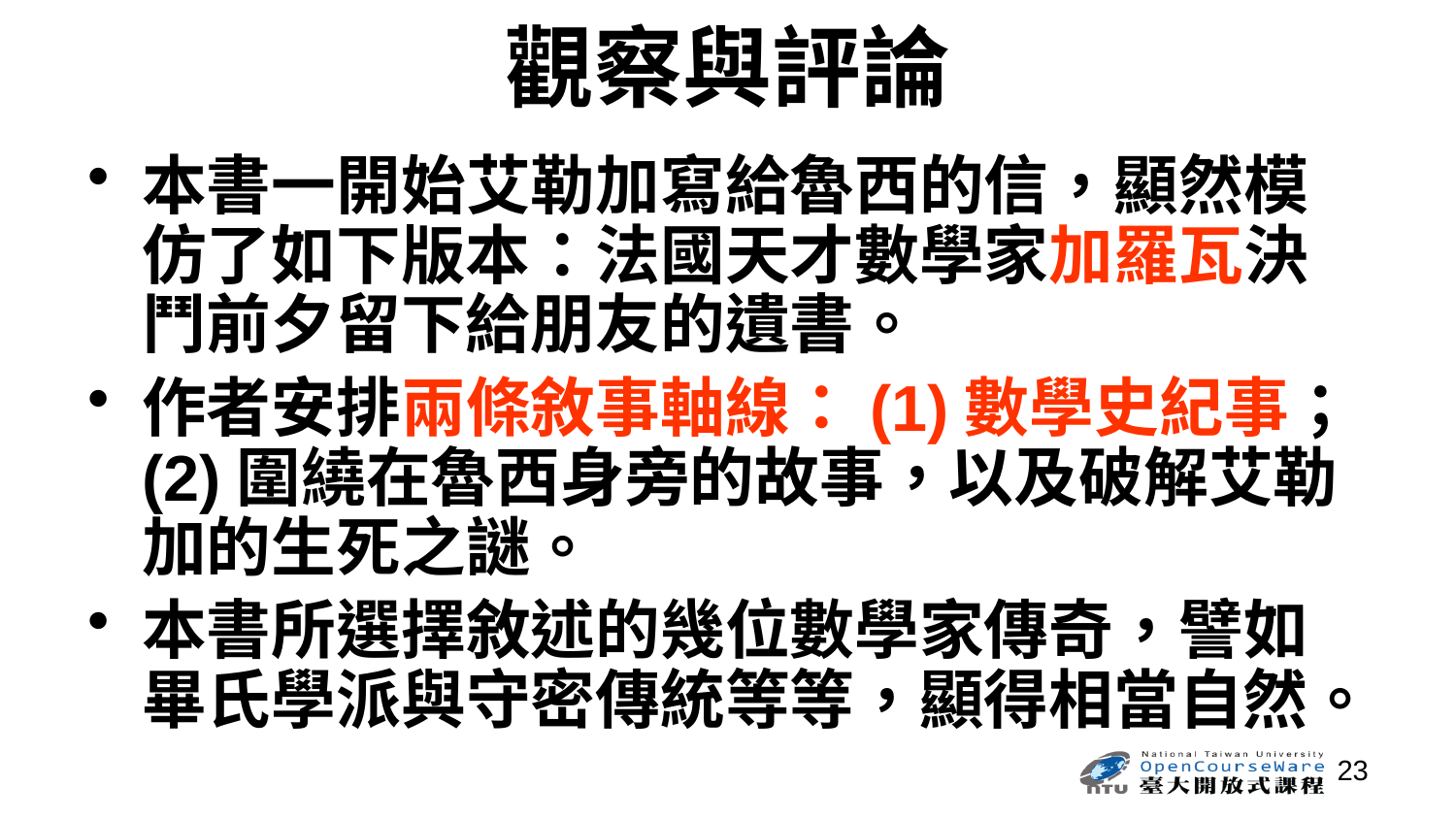

# 觀察與評論
本書一開始艾勒加寫給魯西的信，顯然模仿了如下版本：法國天才數學家加羅瓦決鬥前夕留下給朋友的遺書。
作者安排兩條敘事軸線：(1)數學史紀事；(2)圍繞在魯西身旁的故事，以及破解艾勒加的生死之謎。
本書所選擇敘述的幾位數學家傳奇，譬如畢氏學派與守密傳統等等，顯得相當自然。
23